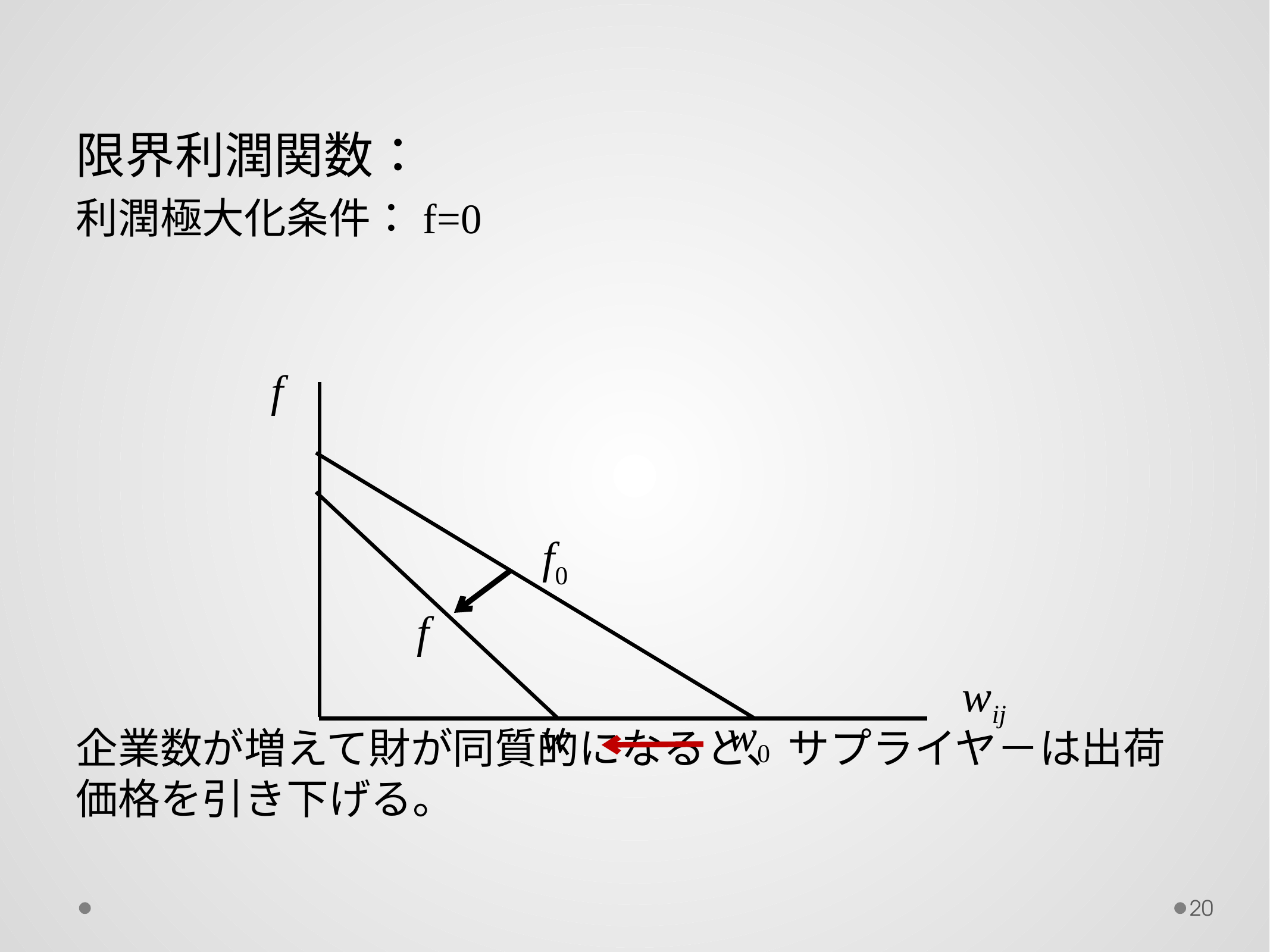

限界利潤関数：
利潤極大化条件：f=0

企業数が増えて財が同質的になると、サプライヤ－は出荷価格を引き下げる。

f
f0
f
wij
w0
w
20